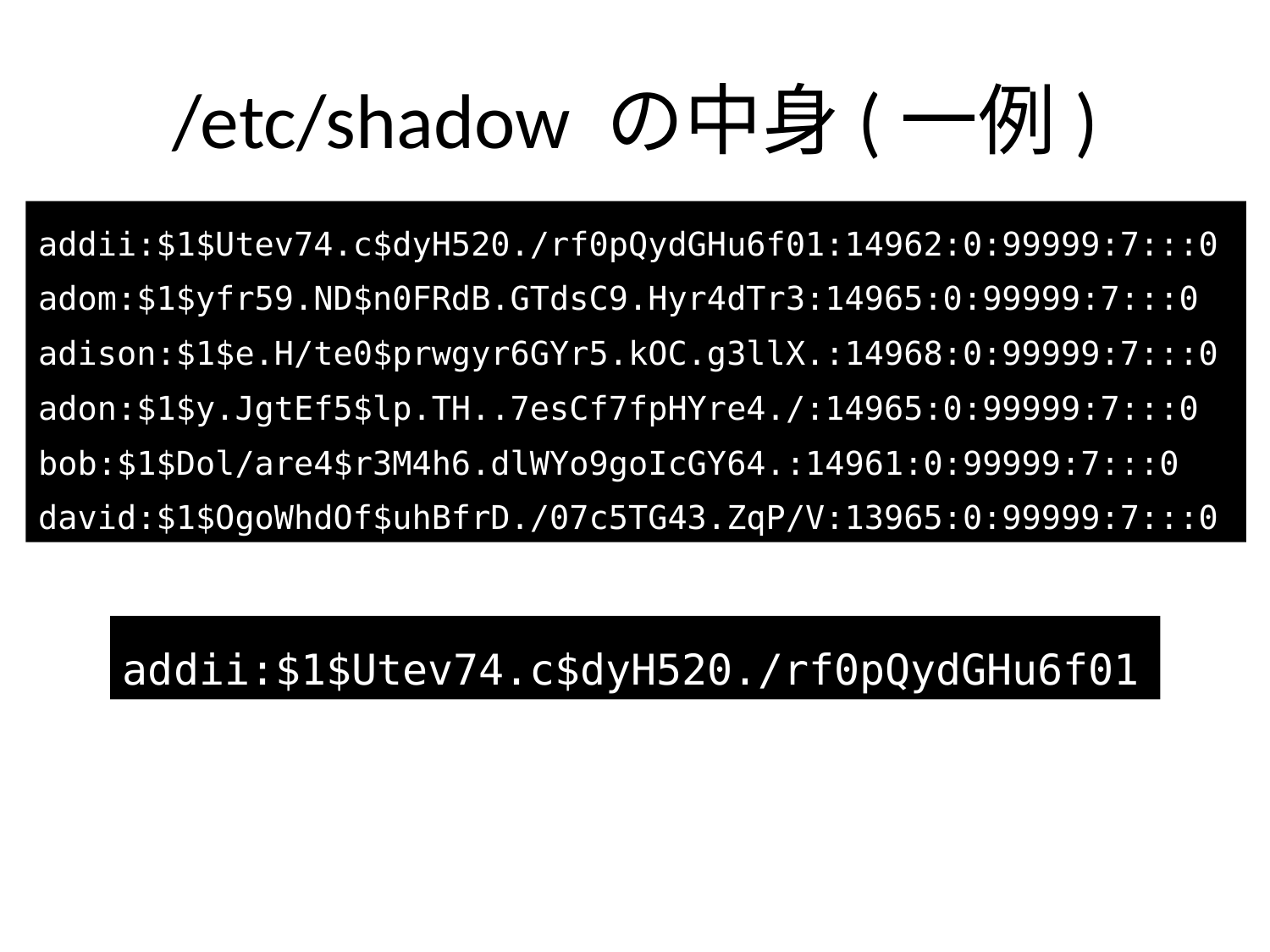

# /etc/shadow の中身(一例)
addii:$1$Utev74.c$dyH520./rf0pQydGHu6f01:14962:0:99999:7:::0
adom:$1$yfr59.ND$n0FRdB.GTdsC9.Hyr4dTr3:14965:0:99999:7:::0
adison:$1$e.H/te0$prwgyr6GYr5.kOC.g3llX.:14968:0:99999:7:::0
adon:$1$y.JgtEf5$lp.TH..7esCf7fpHYre4./:14965:0:99999:7:::0
bob:$1$Dol/are4$r3M4h6.dlWYo9goIcGY64.:14961:0:99999:7:::0
david:$1$OgoWhdOf$uhBfrD./07c5TG43.ZqP/V:13965:0:99999:7:::0
addii:$1$Utev74.c$dyH520./rf0pQydGHu6f01